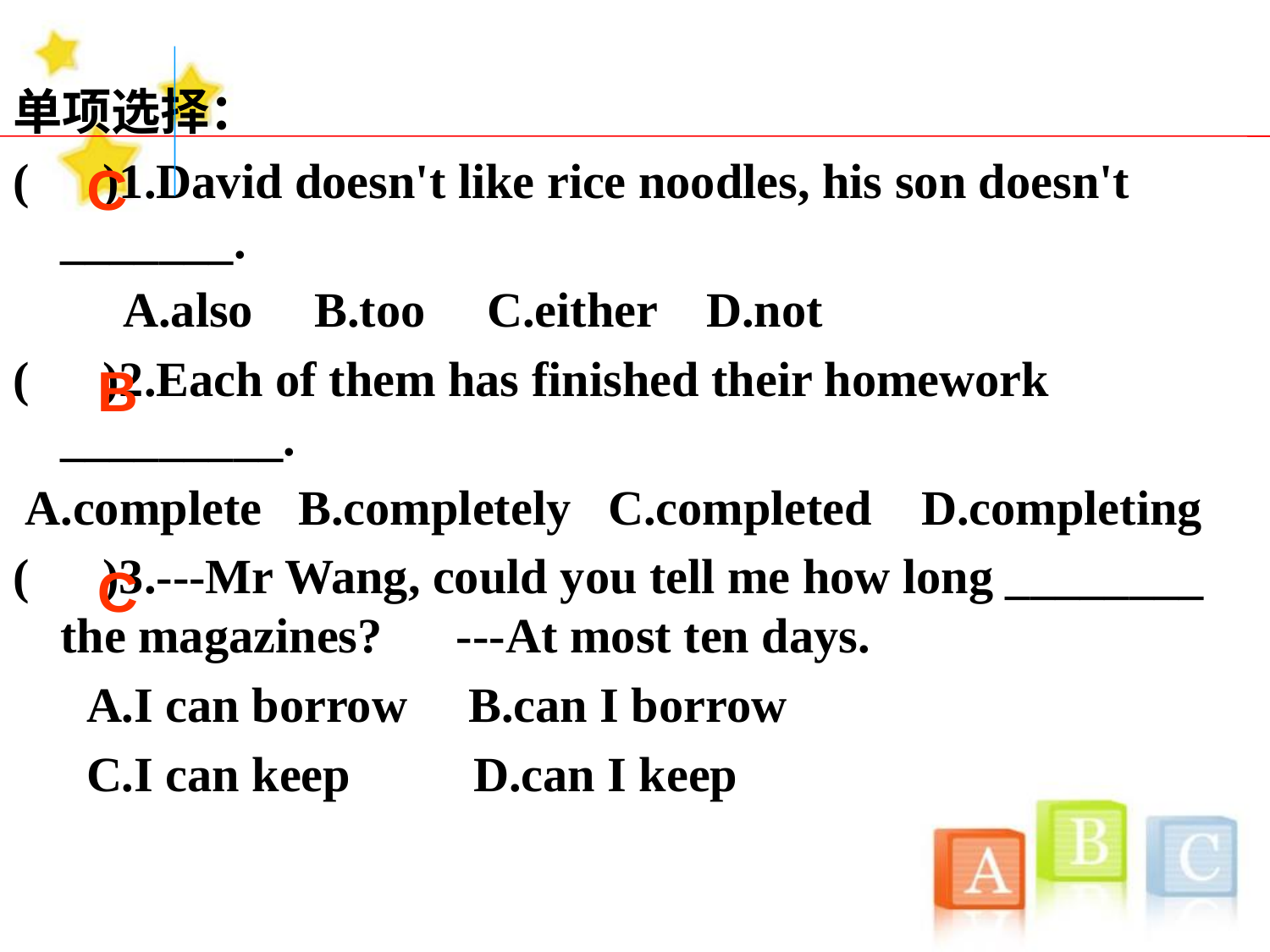

单项选择：
(      )1.David doesn't like rice noodles, his son doesn't _______.
         A.also     B.too     C.either    D.not
(      )2.Each of them has finished their homework _________.
 A.complete   B.completely   C.completed    D.completing
(      )3.---Mr Wang, could you tell me how long ________ the magazines?      ---At most ten days.
      A.I can borrow     B.can I borrow
      C.I can keep          D.can I keep

C
B
C